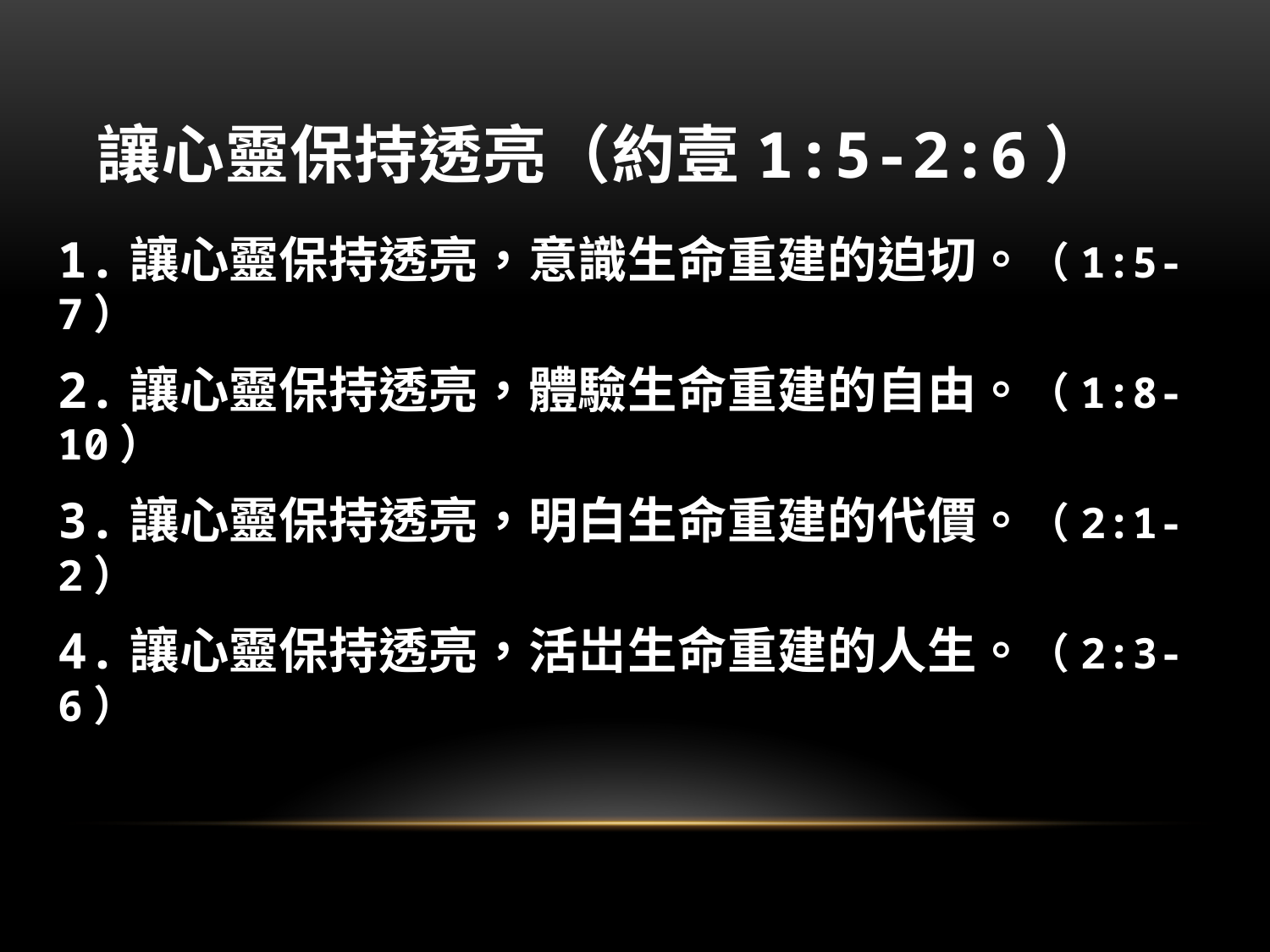

# 讓心靈保持透亮（約壹1:5-2:6）
1.讓心靈保持透亮，意識生命重建的迫切。（1:5-7）
2.讓心靈保持透亮，體驗生命重建的自由。（1:8-10）
3.讓心靈保持透亮，明白生命重建的代價。（2:1-2）
4.讓心靈保持透亮，活岀生命重建的人生。（2:3-6）